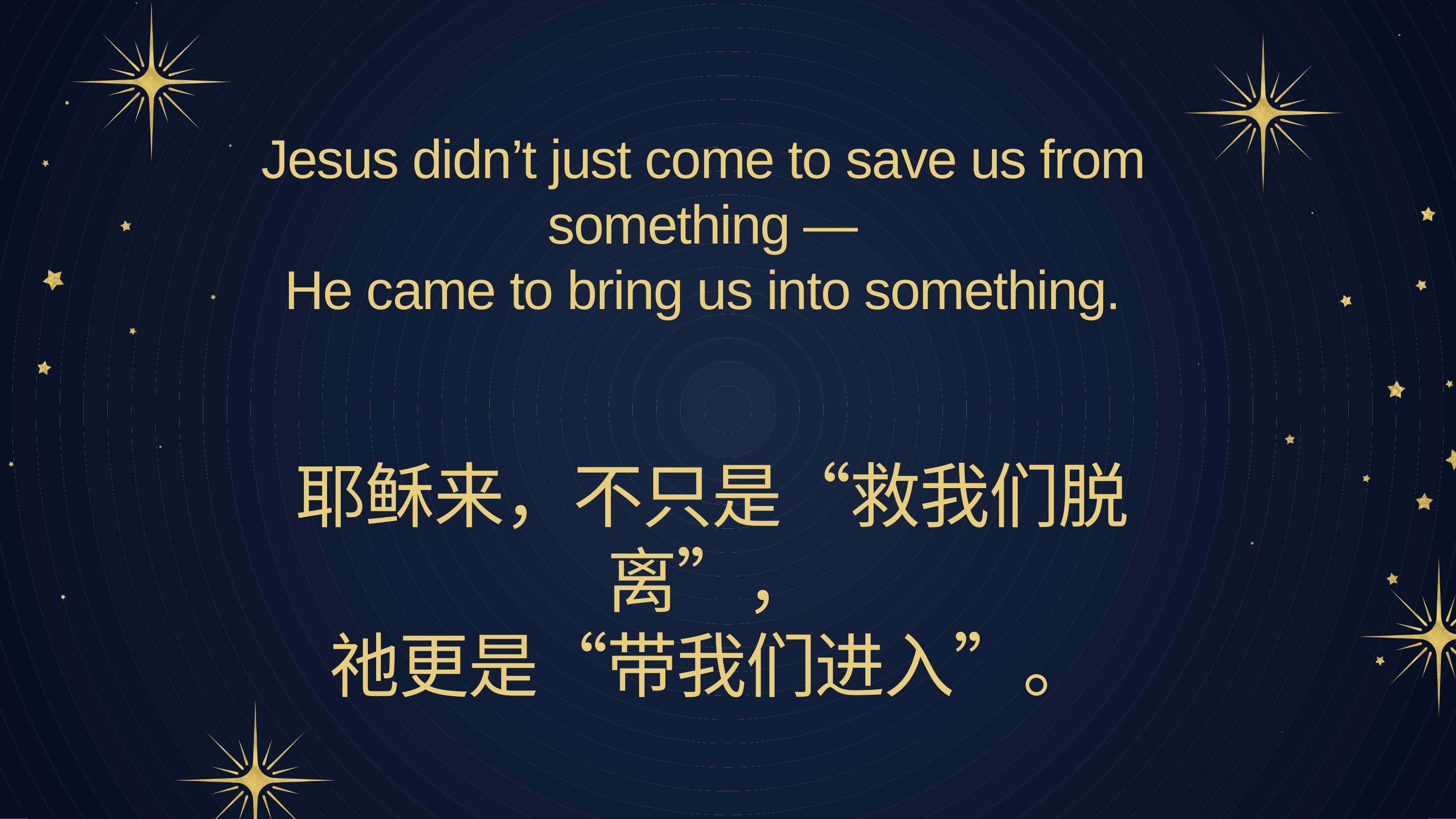

Jesus didn’t just come to save us from something —
He came to bring us into something.
耶稣来，不只是“救我们脱离”，
祂更是“带我们进入”。